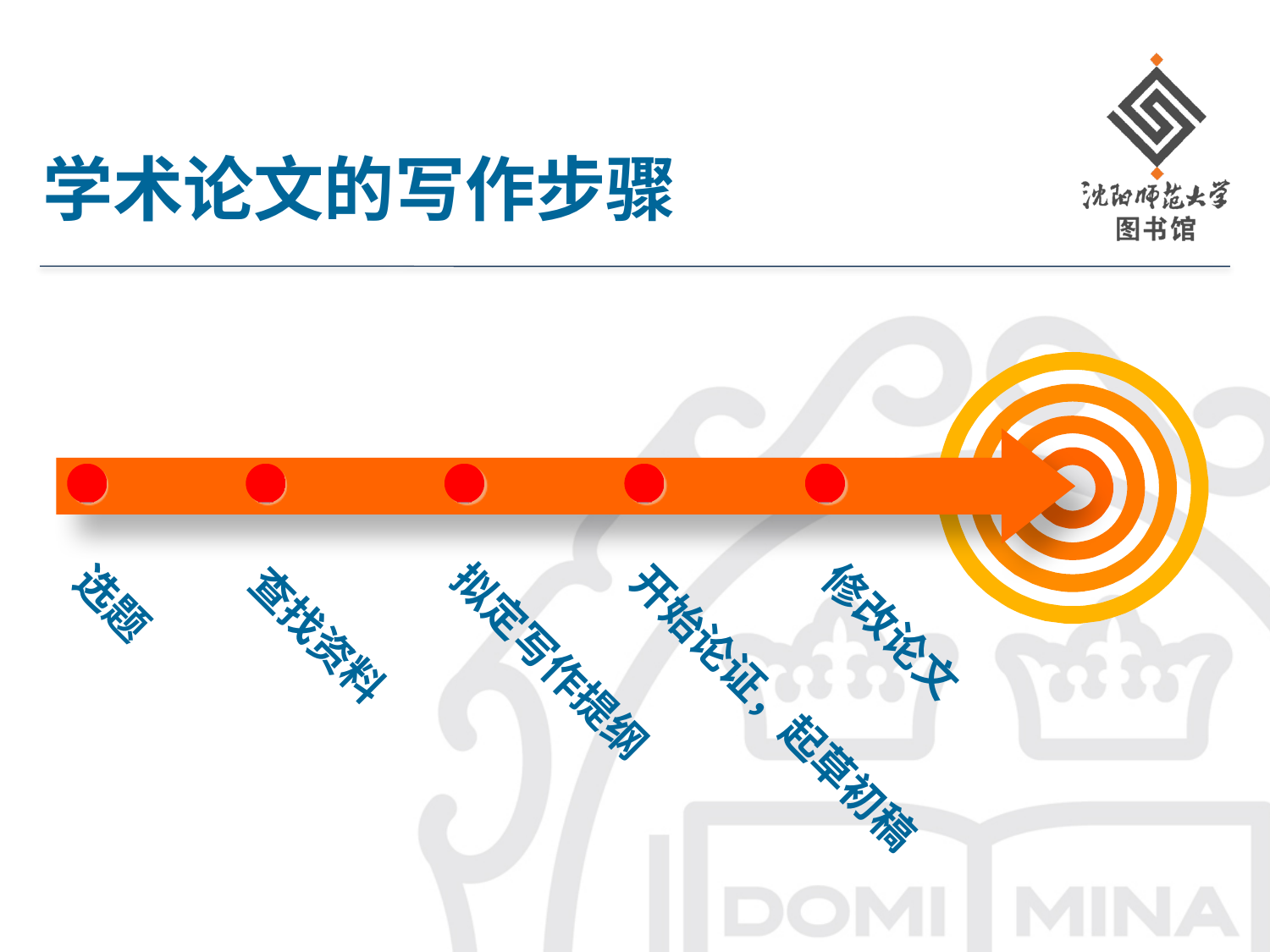

学术论文的写作步骤

拟定写作提纲
修改论文
开始论证，起草初稿
选题
查找资料